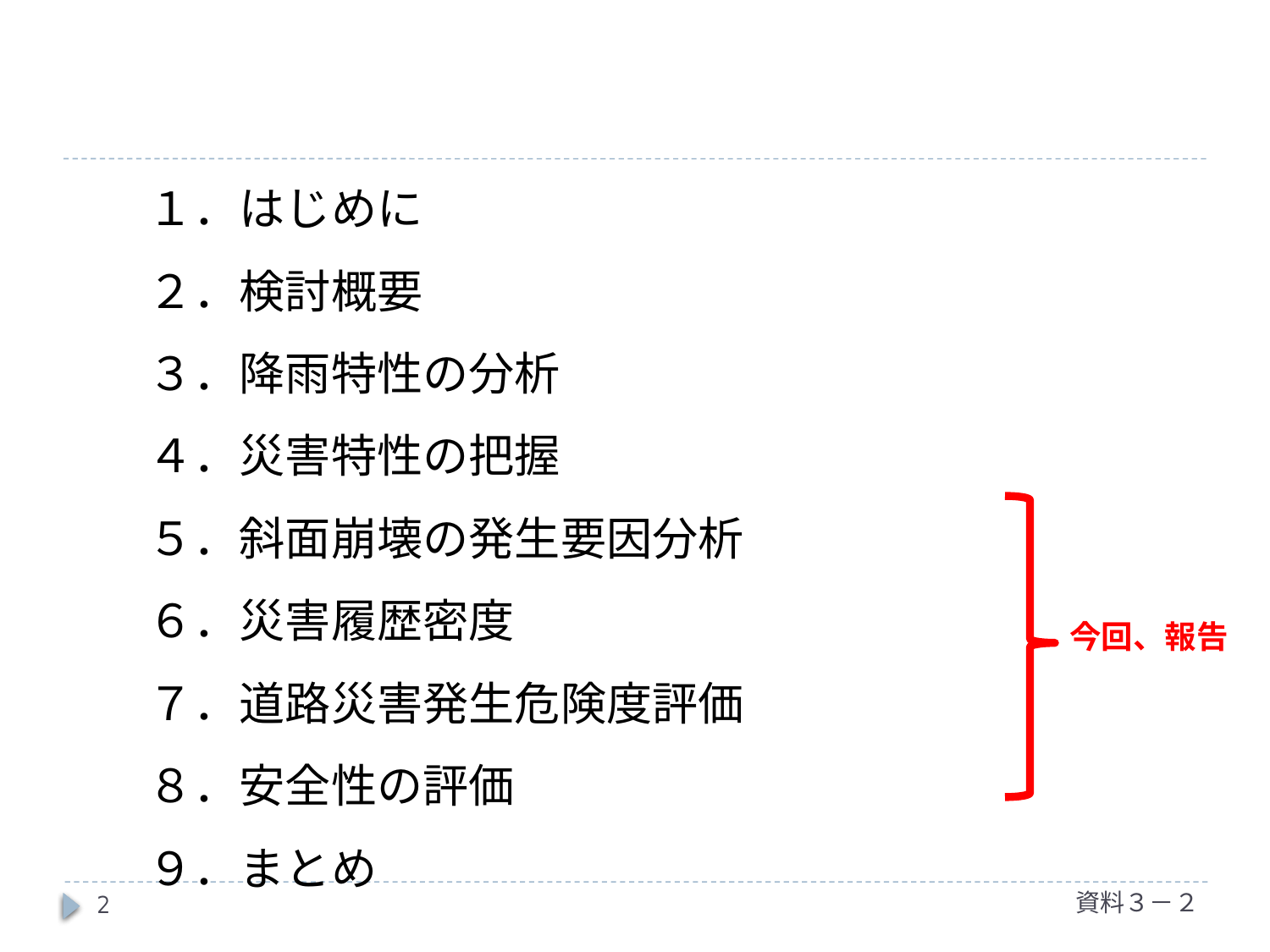

１．はじめに
２．検討概要
３．降雨特性の分析
４．災害特性の把握
５．斜面崩壊の発生要因分析
６．災害履歴密度
７．道路災害発生危険度評価
８．安全性の評価
９．まとめ

今回、報告
資料３－２
2